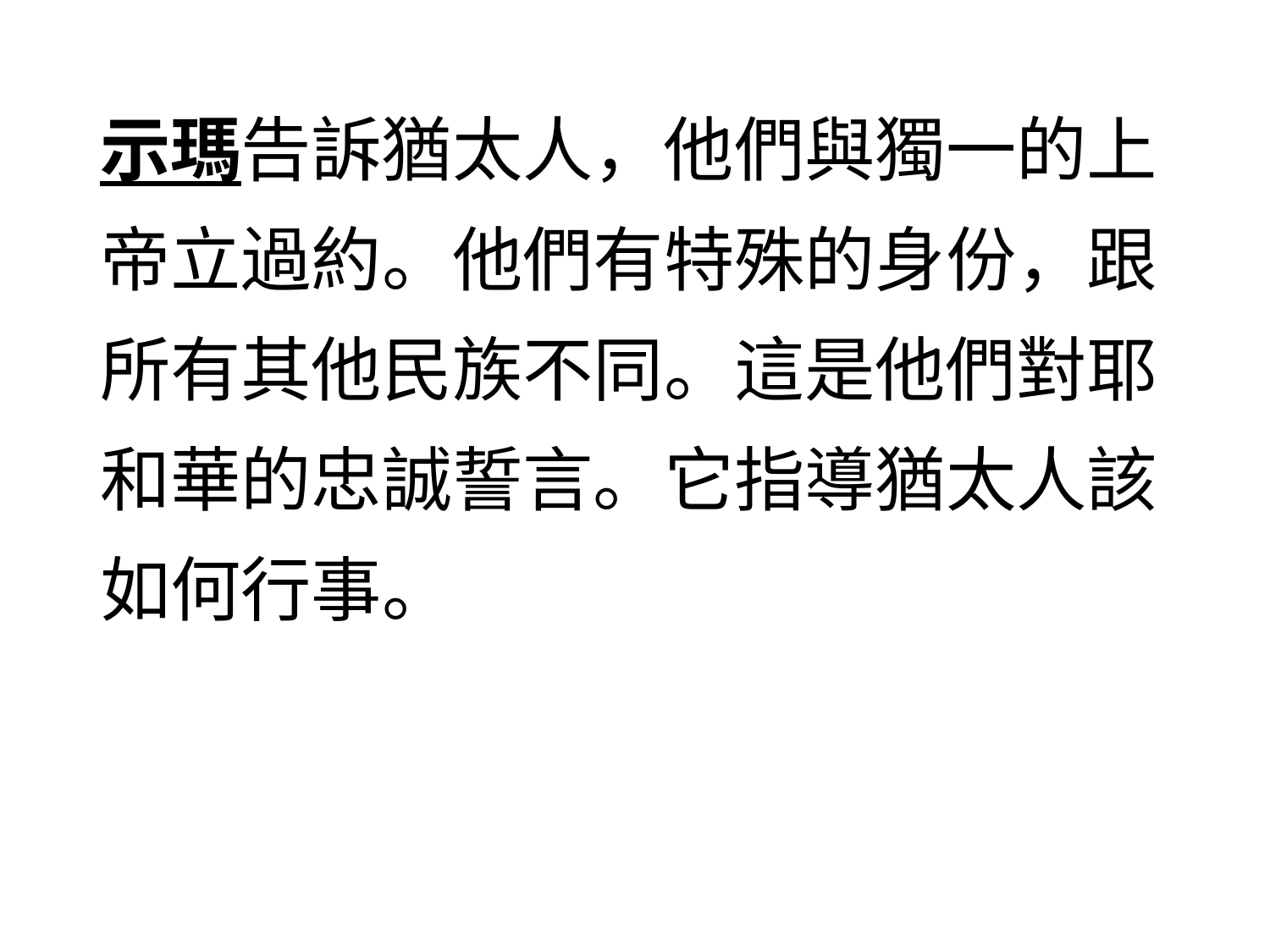

示瑪告訴猶太人，他們與獨一的上帝立過約。他們有特殊的身份，跟所有其他民族不同。這是他們對耶和華的忠誠誓言。它指導猶太人該如何行事。